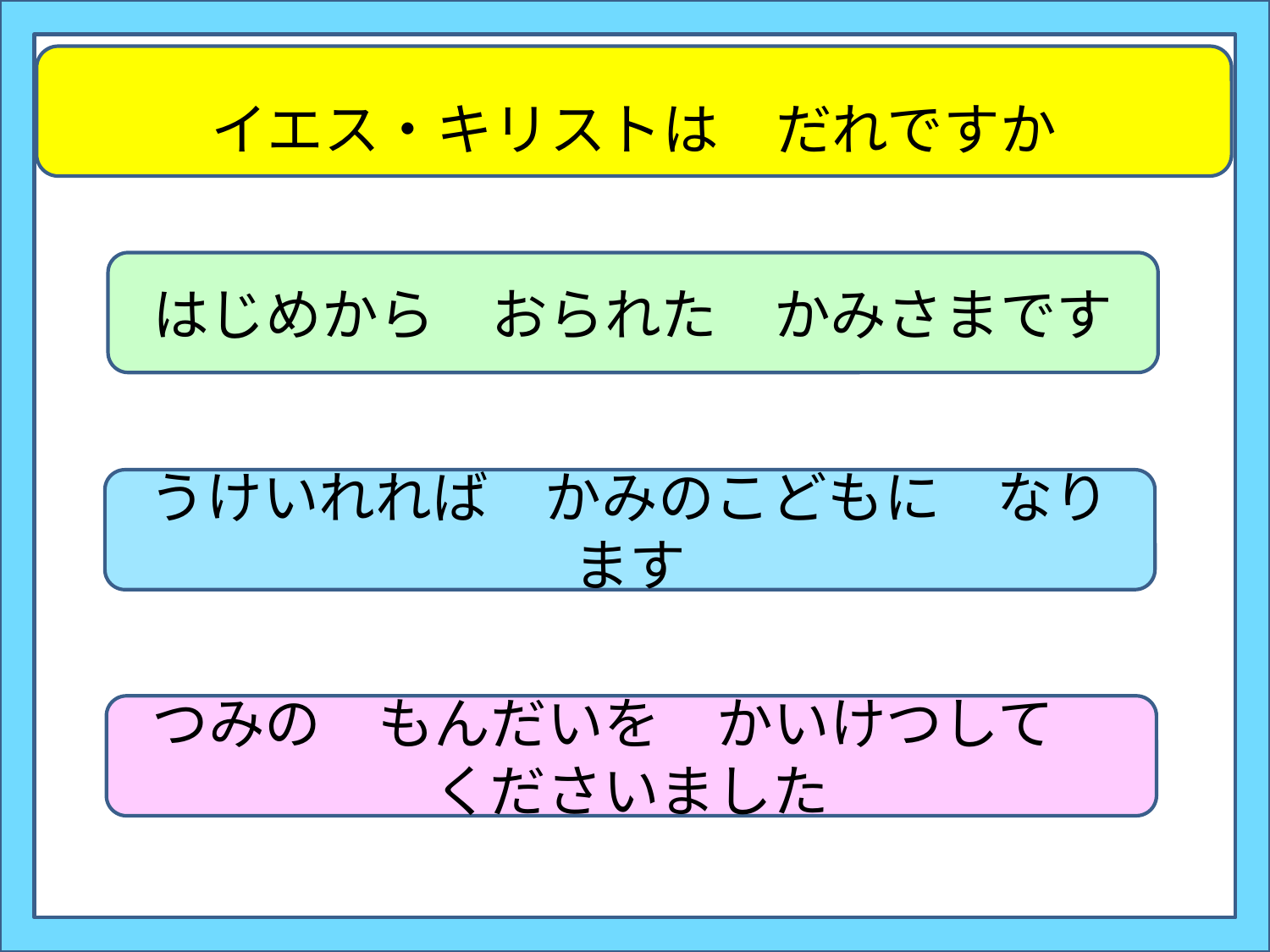

イエス・キリストは　だれですか
はじめから　おられた　かみさまです
うけいれれば　かみのこどもに　なります
つみの　もんだいを　かいけつして
くださいました